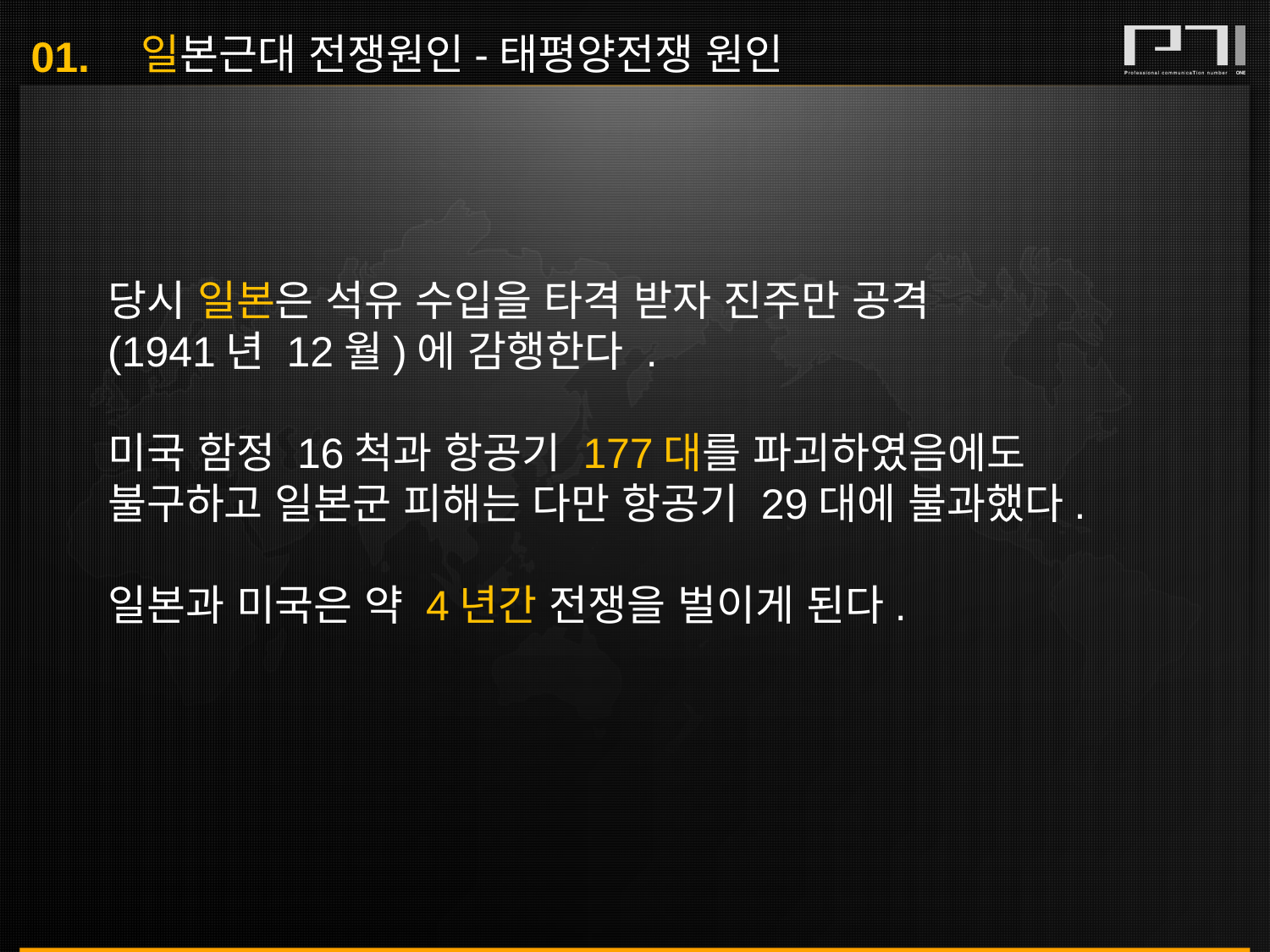

일본근대 전쟁원인-태평양전쟁 원인
01.

당시 일본은 석유 수입을 타격 받자 진주만 공격
(1941년 12월)에 감행한다 .

미국 함정 16척과 항공기 177대를 파괴하였음에도 불구하고 일본군 피해는 다만 항공기 29대에 불과했다.

일본과 미국은 약 4년간 전쟁을 벌이게 된다.